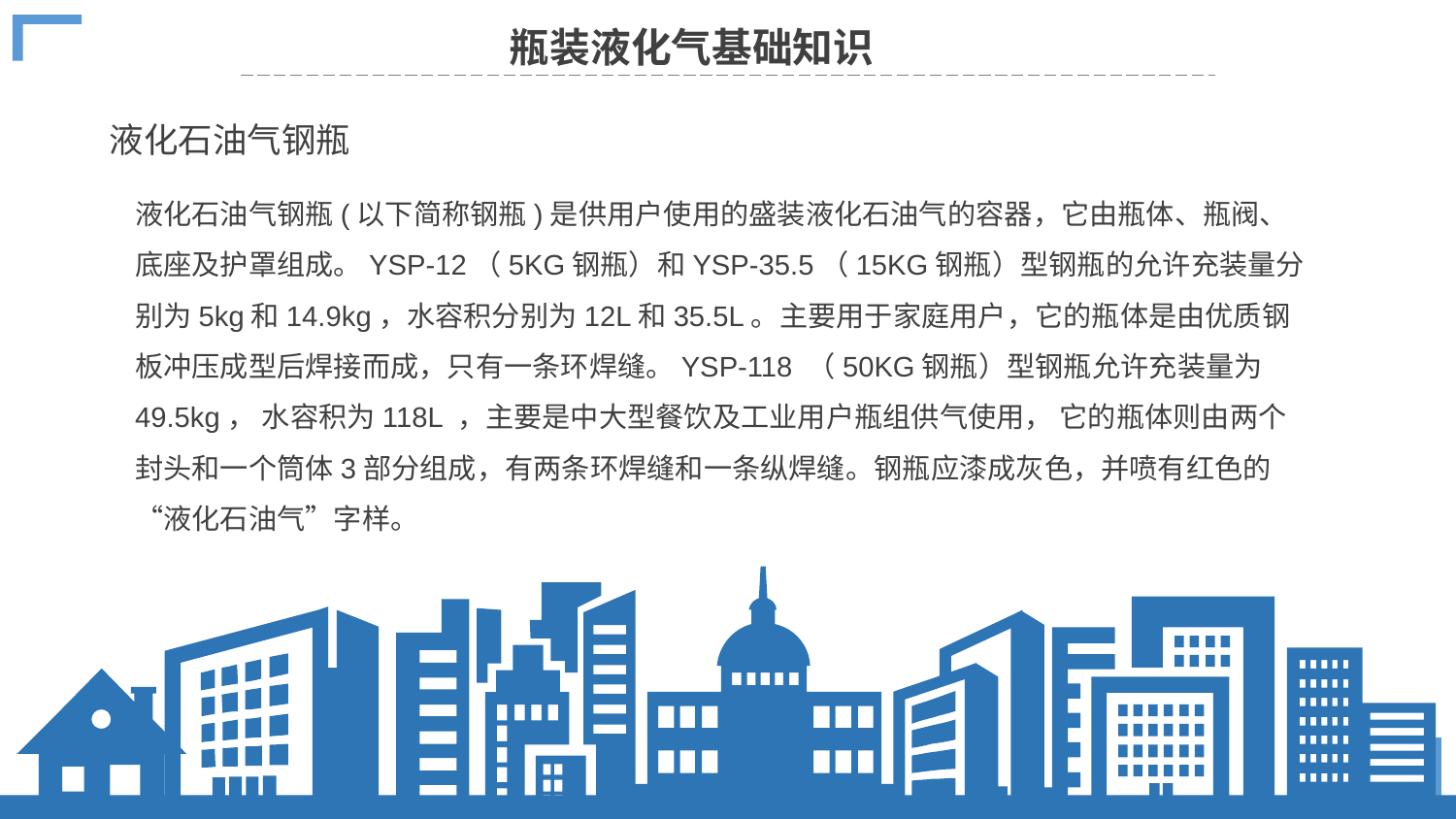

瓶装液化气基础知识
液化石油气钢瓶
液化石油气钢瓶(以下简称钢瓶)是供用户使用的盛装液化石油气的容器，它由瓶体、瓶阀、底座及护罩组成。YSP-12（5KG钢瓶）和YSP-35.5（15KG钢瓶）型钢瓶的允许充装量分别为5kg和14.9kg，水容积分别为12L和35.5L。主要用于家庭用户，它的瓶体是由优质钢板冲压成型后焊接而成，只有一条环焊缝。YSP-118 （50KG钢瓶）型钢瓶允许充装量为49.5kg， 水容积为118L ，主要是中大型餐饮及工业用户瓶组供气使用， 它的瓶体则由两个封头和一个筒体3部分组成，有两条环焊缝和一条纵焊缝。钢瓶应漆成灰色，并喷有红色的“液化石油气”字样。